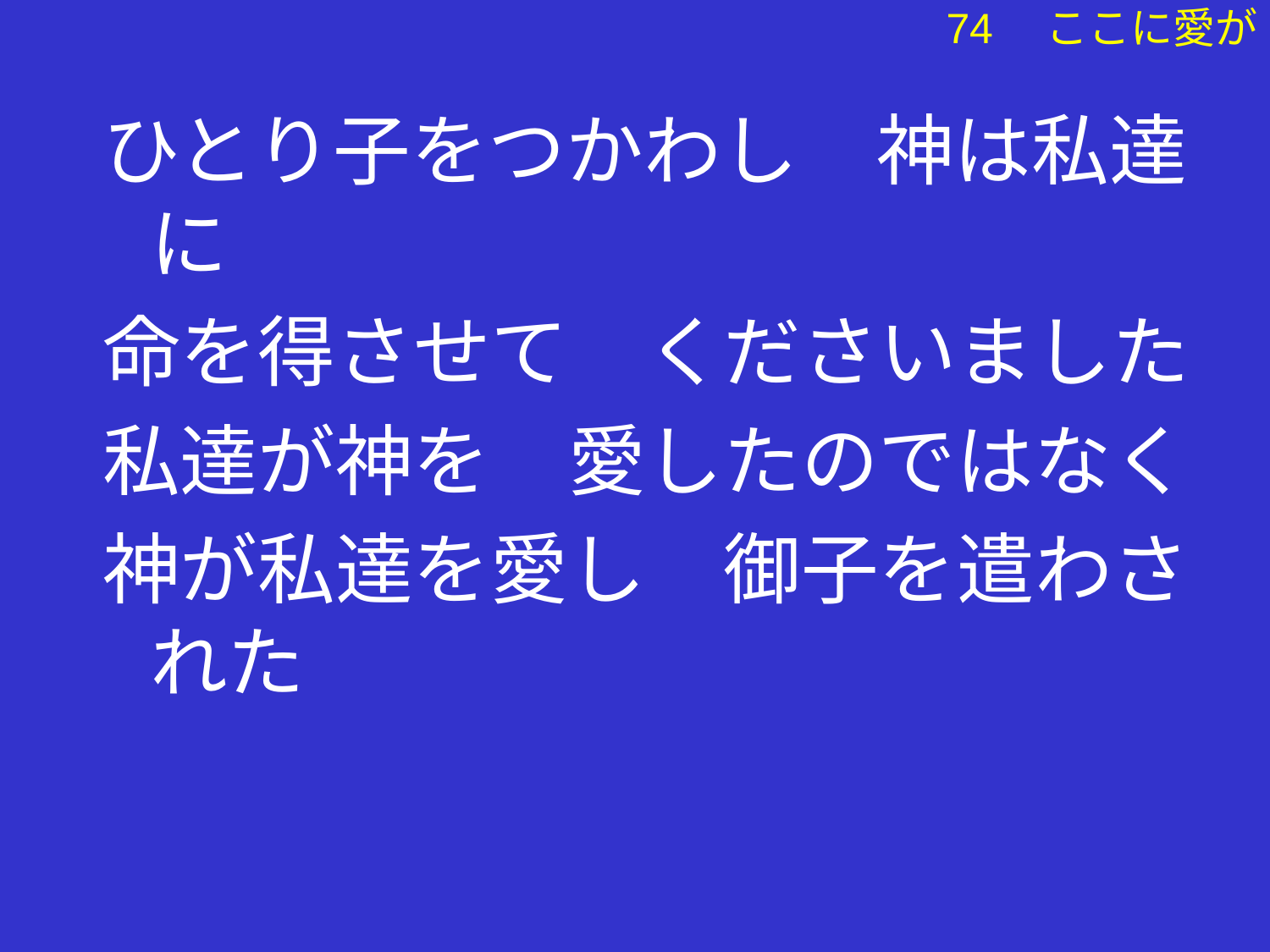

ひとり子をつかわし　神は私達に
命を得させて　くださいました
私達が神を　愛したのではなく
神が私達を愛し　御子を遣わされた

# 74　ここに愛が